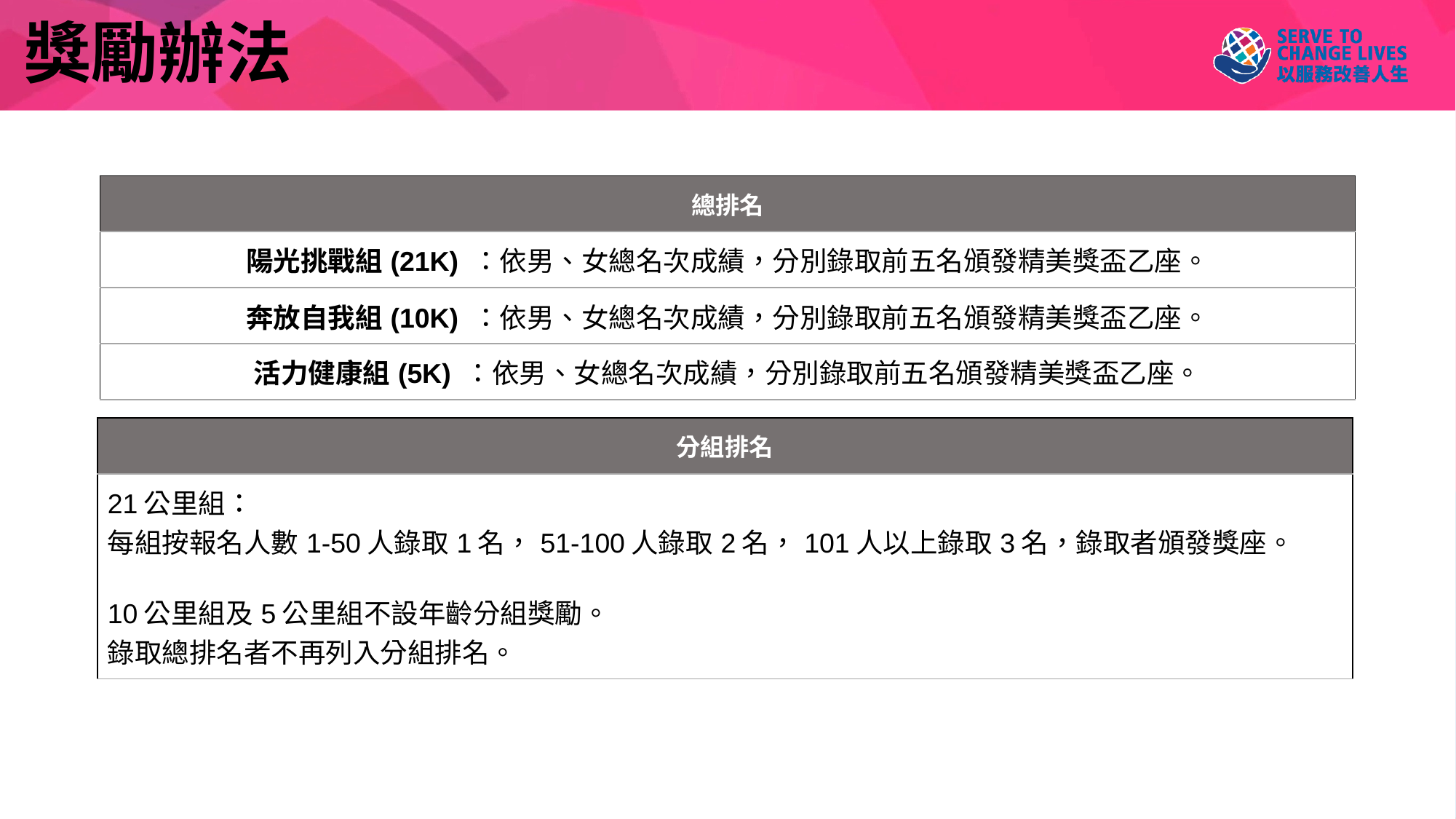

# 獎勵辦法
| 總排名 |
| --- |
| 陽光挑戰組(21K) ：依男、女總名次成績，分別錄取前五名頒發精美獎盃乙座。 |
| 奔放自我組(10K) ：依男、女總名次成績，分別錄取前五名頒發精美獎盃乙座。 |
| 活力健康組(5K) ：依男、女總名次成績，分別錄取前五名頒發精美獎盃乙座。 |
| 分組排名 |
| --- |
| 21公里組： 每組按報名人數1-50人錄取1名，51-100人錄取2名，101人以上錄取3名，錄取者頒發獎座。 10公里組及5公里組不設年齡分組獎勵。 錄取總排名者不再列入分組排名。 |